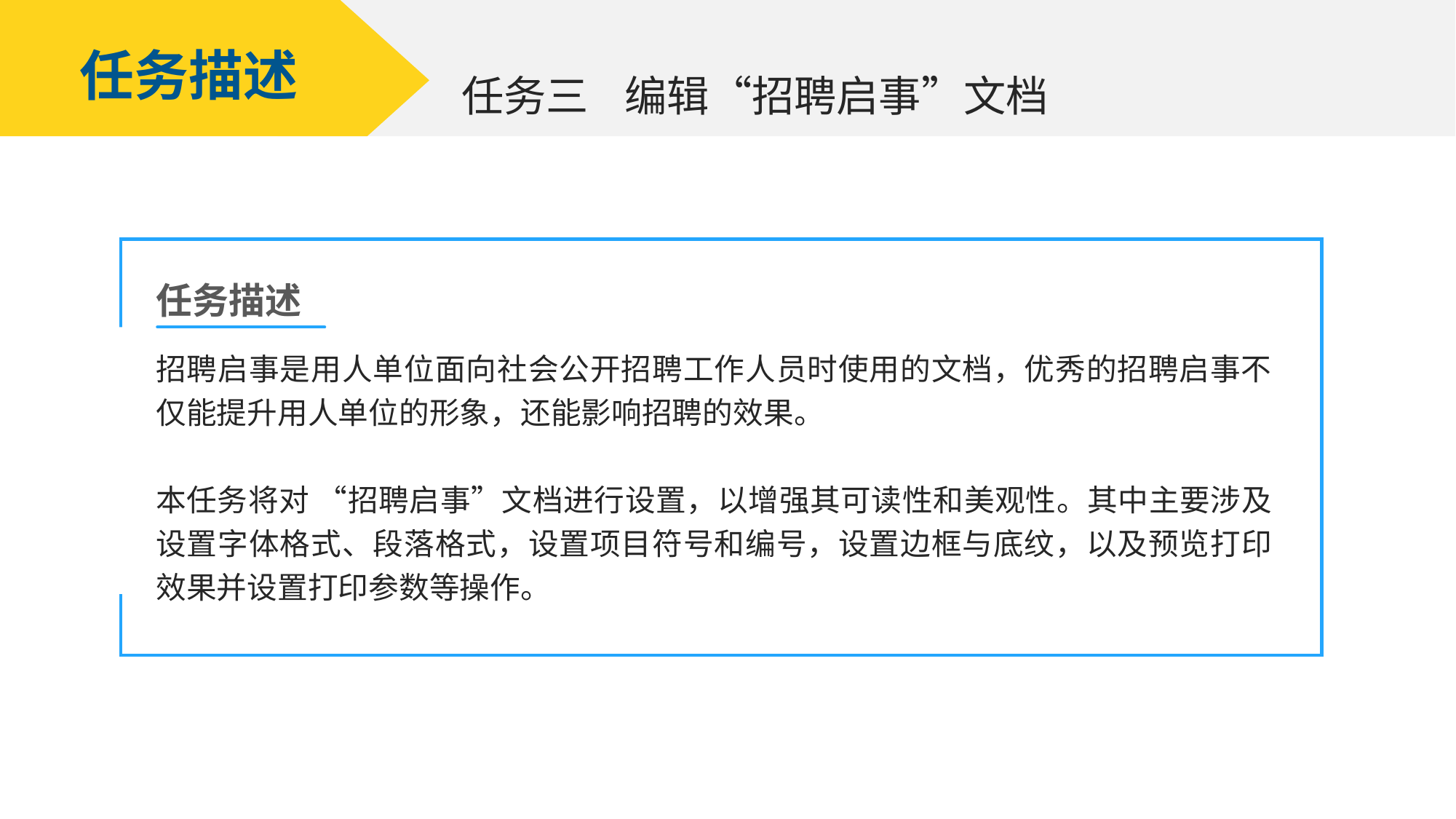

任务描述
编辑“招聘启事”文档
任务三

任务描述

招聘启事是用人单位面向社会公开招聘工作人员时使用的文档，优秀的招聘启事不仅能提升用人单位的形象，还能影响招聘的效果。

本任务将对 “招聘启事”文档进行设置，以增强其可读性和美观性。其中主要涉及设置字体格式、段落格式，设置项目符号和编号，设置边框与底纹，以及预览打印效果并设置打印参数等操作。